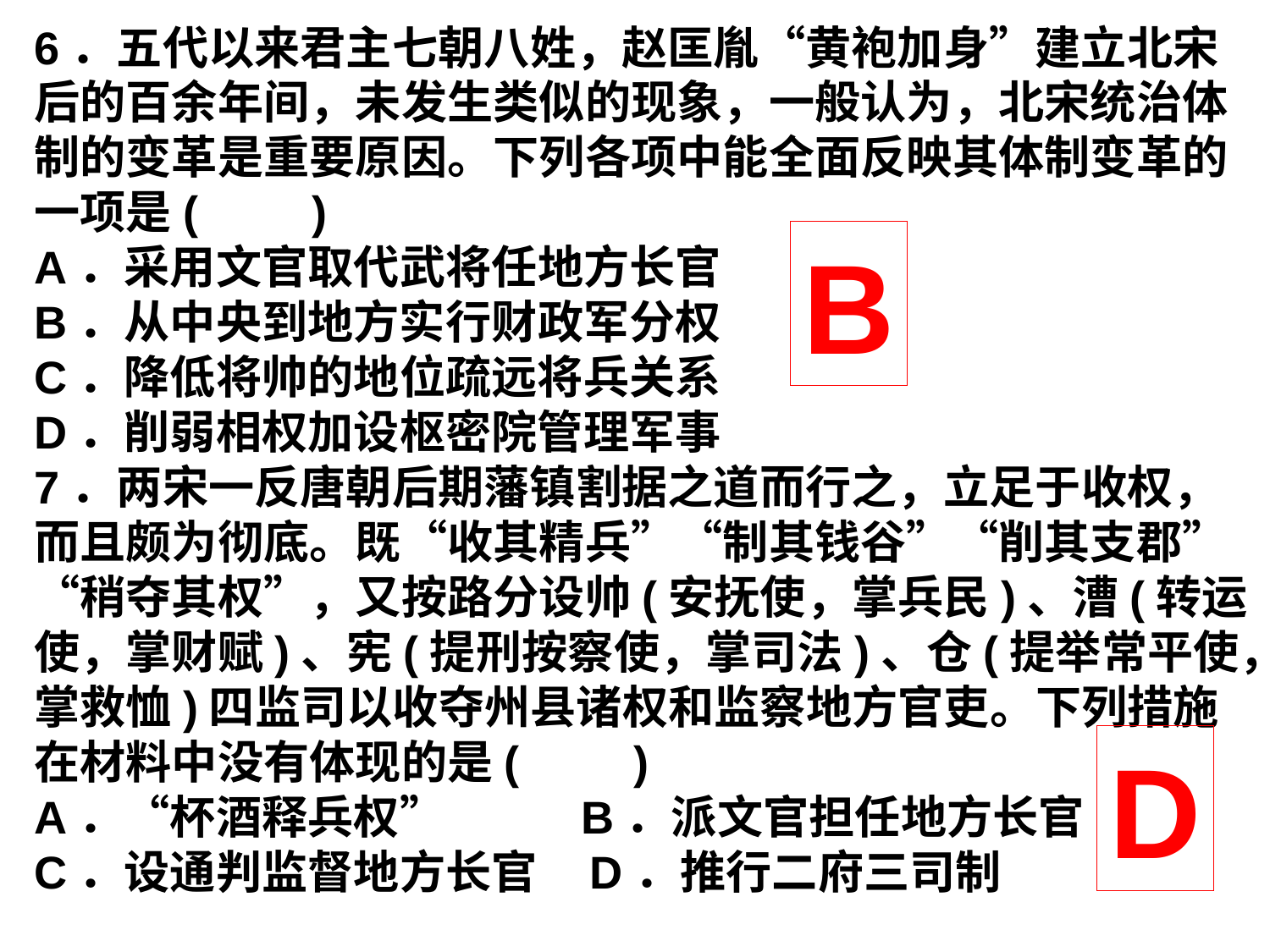

6．五代以来君主七朝八姓，赵匡胤“黄袍加身”建立北宋后的百余年间，未发生类似的现象，一般认为，北宋统治体制的变革是重要原因。下列各项中能全面反映其体制变革的一项是(　　)
A．采用文官取代武将任地方长官
B．从中央到地方实行财政军分权
C．降低将帅的地位疏远将兵关系
D．削弱相权加设枢密院管理军事
7．两宋一反唐朝后期藩镇割据之道而行之，立足于收权，而且颇为彻底。既“收其精兵”“制其钱谷”“削其支郡”“稍夺其权”，又按路分设帅(安抚使，掌兵民)、漕(转运使，掌财赋)、宪(提刑按察使，掌司法)、仓(提举常平使，掌救恤)四监司以收夺州县诸权和监察地方官吏。下列措施在材料中没有体现的是(　　)
A．“杯酒释兵权”            B．派文官担任地方长官
C．设通判监督地方长官    D．推行二府三司制
B
D